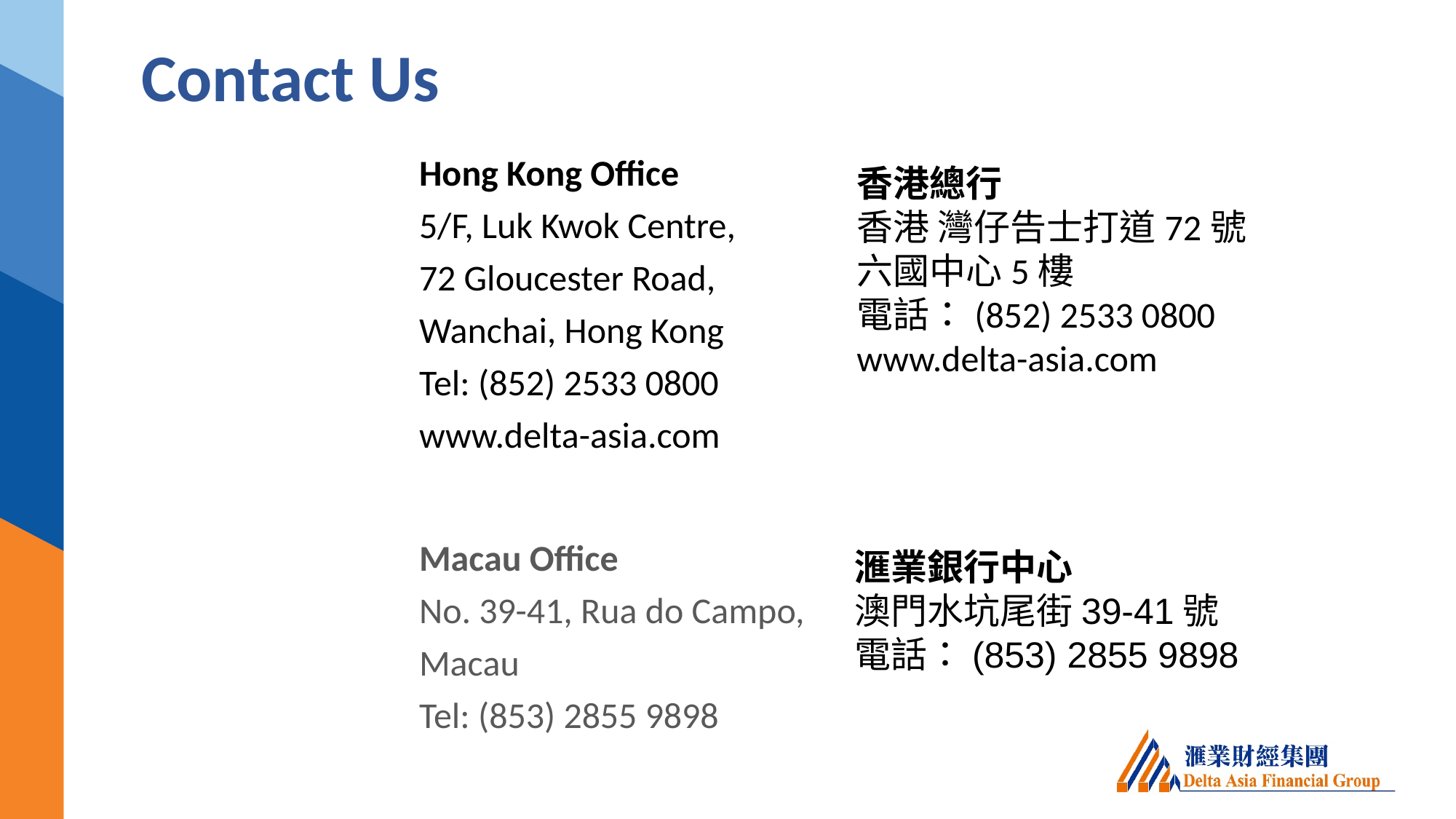

Contact Us
Hong Kong Office
5/F, Luk Kwok Centre,
72 Gloucester Road,
Wanchai, Hong Kong
Tel: (852) 2533 0800
www.delta-asia.com
香港總行
香港 灣仔告士打道72號
六國中心5樓
電話：(852) 2533 0800
www.delta-asia.com
Macau Office
No. 39-41, Rua do Campo,
Macau
Tel: (853) 2855 9898
滙業銀行中心
澳門水坑尾街39-41號
電話：(853) 2855 9898